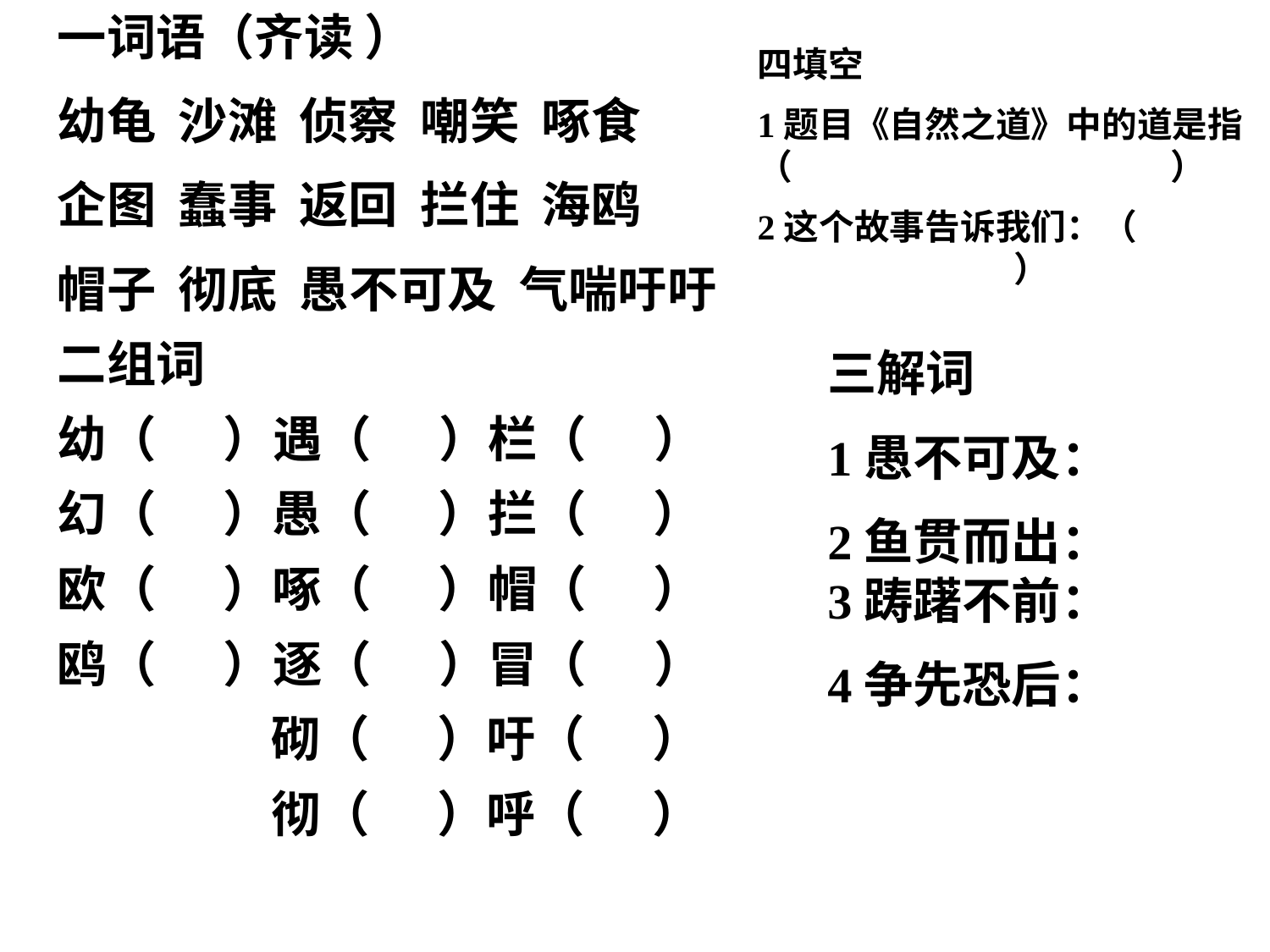

一词语（齐读 ）
幼龟  沙滩  侦察  嘲笑  啄食
企图  蠢事  返回  拦住  海鸥
帽子  彻底  愚不可及  气喘吁吁
二组词
幼（      ）遇（      ）栏（      ）
幻（      ）愚（      ）拦（      ）
欧（      ）啄（      ）帽（      ）
鸥（      ）逐（      ）冒（      ）
                  砌（      ）吁（      ）
                  彻（      ）呼（      ）
四填空
1题目《自然之道》中的道是指（                                               ）
2这个故事告诉我们：（                                               ）

三解词
1愚不可及：
2鱼贯而出：
3踌躇不前：
4争先恐后：